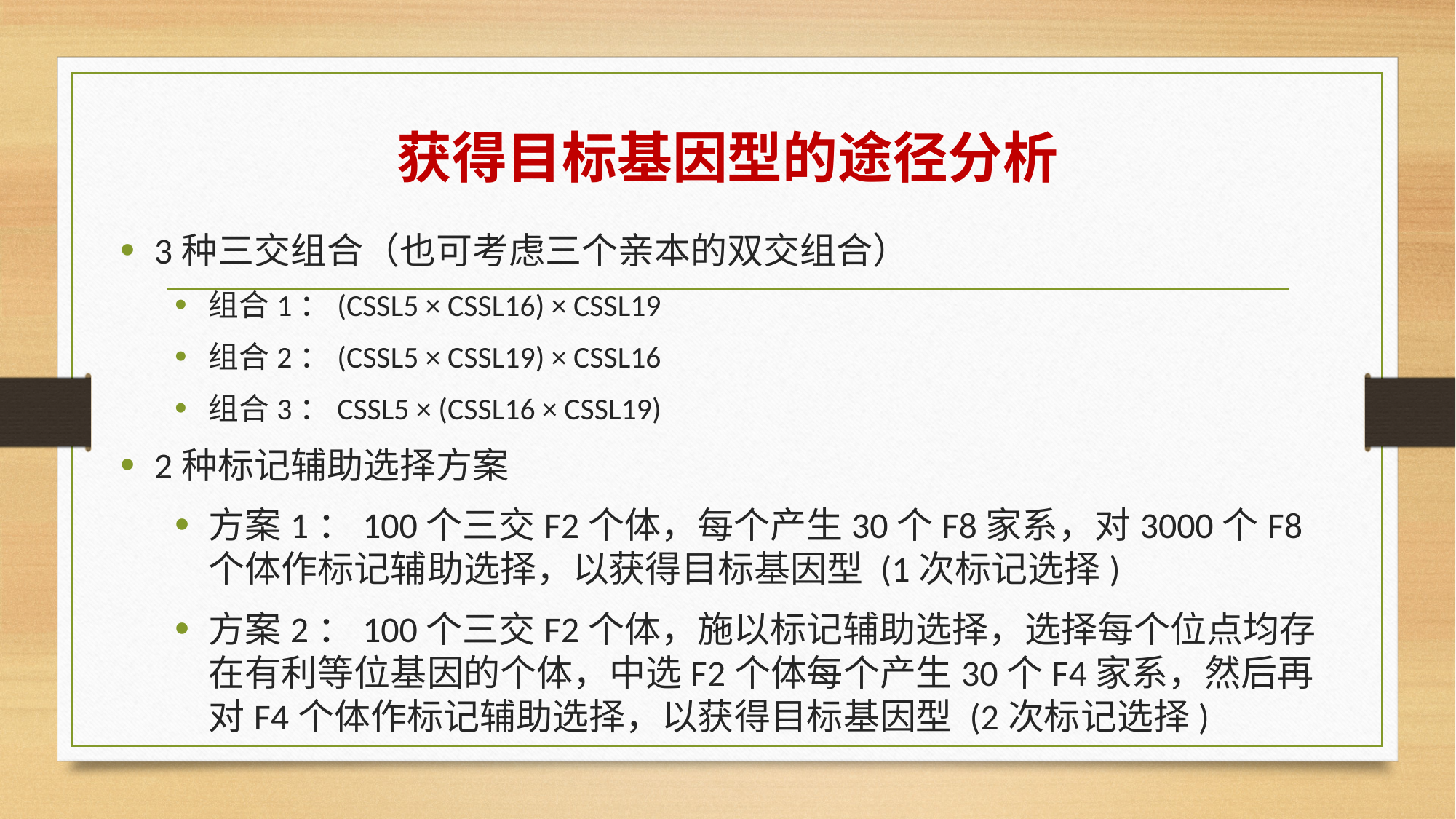

# 获得目标基因型的途径分析
3种三交组合（也可考虑三个亲本的双交组合）
组合1：(CSSL5 × CSSL16) × CSSL19
组合2：(CSSL5 × CSSL19) × CSSL16
组合3：CSSL5 × (CSSL16 × CSSL19)
2种标记辅助选择方案
方案1：100个三交F2个体，每个产生30个F8家系，对3000个F8个体作标记辅助选择，以获得目标基因型 (1次标记选择)
方案2：100个三交F2个体，施以标记辅助选择，选择每个位点均存在有利等位基因的个体，中选F2个体每个产生30个F4家系，然后再对F4个体作标记辅助选择，以获得目标基因型 (2次标记选择)